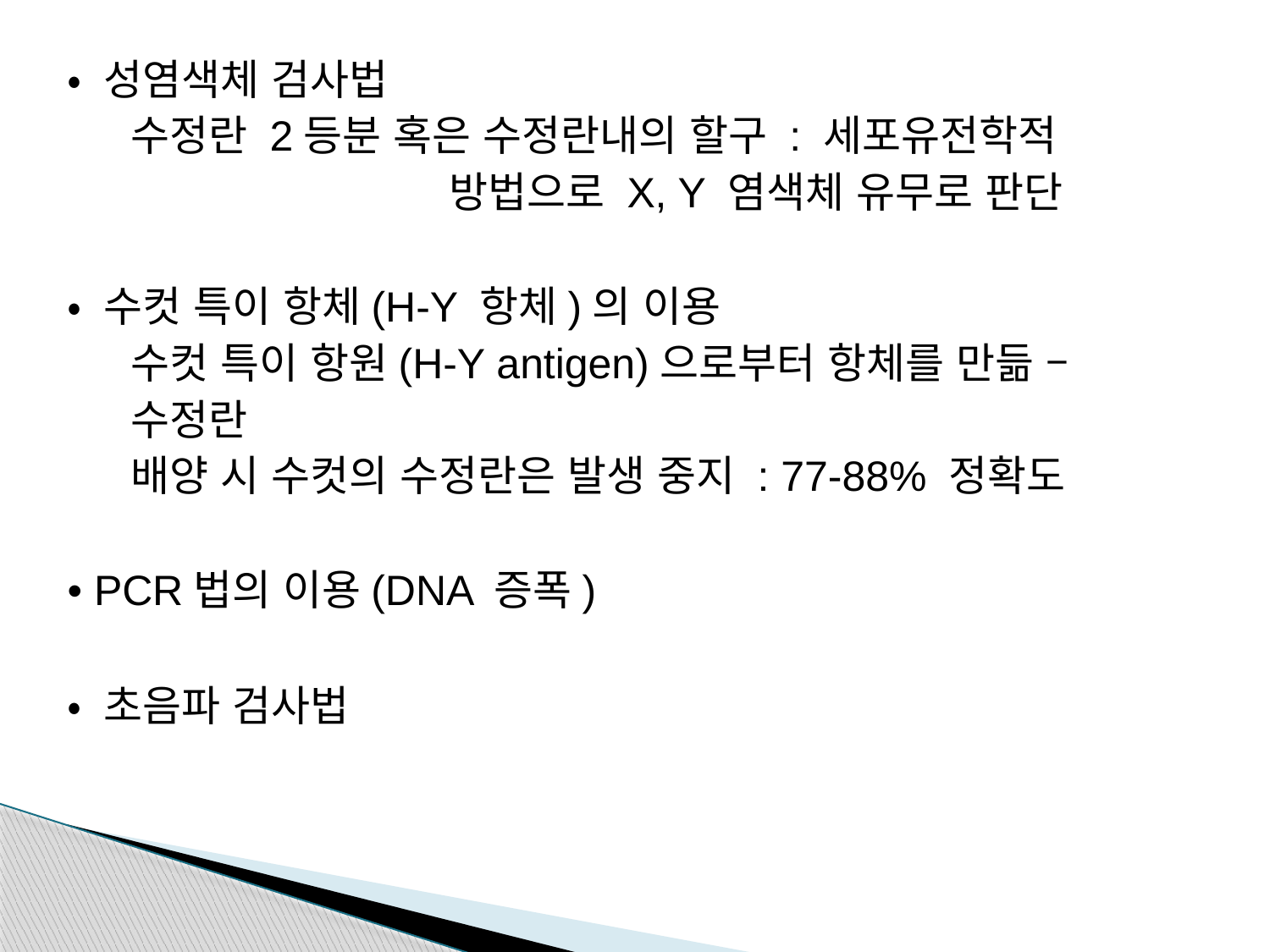

• 성염색체 검사법
수정란 2등분 혹은 수정란내의 할구 : 세포유전학적
                          방법으로 X, Y 염색체 유무로 판단

• 수컷 특이 항체(H-Y 항체)의 이용
수컷 특이 항원(H-Y antigen)으로부터 항체를 만듦 –
수정란
배양 시 수컷의 수정란은 발생 중지 : 77-88% 정확도

• PCR법의 이용(DNA 증폭)

• 초음파 검사법